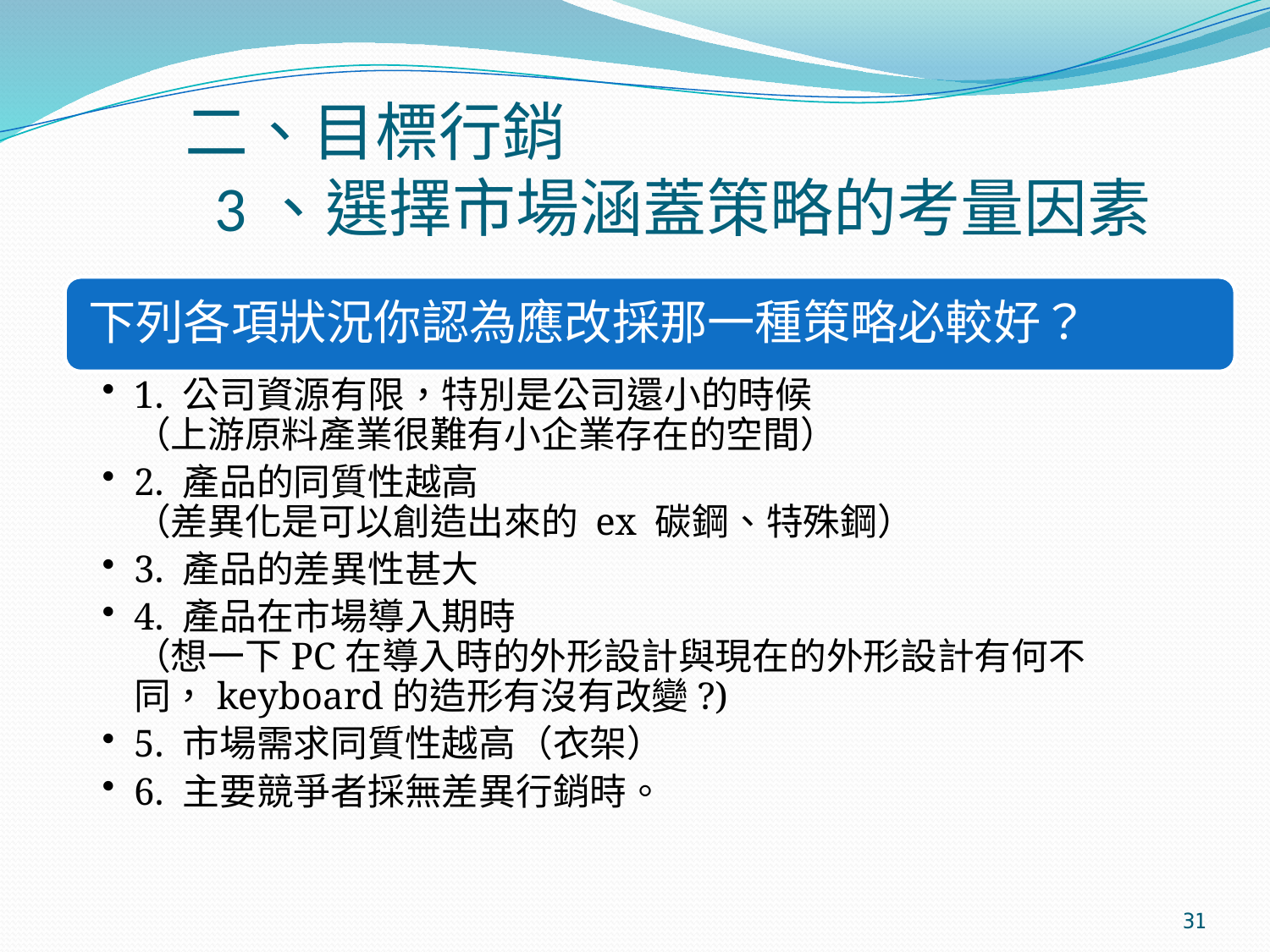

# 二、目標行銷 3、選擇市場涵蓋策略的考量因素
下列各項狀況你認為應改採那一種策略必較好？
1. 公司資源有限，特別是公司還小的時候
（上游原料產業很難有小企業存在的空間）
2. 產品的同質性越高
（差異化是可以創造出來的 ex 碳鋼、特殊鋼）
3. 產品的差異性甚大
4. 產品在市場導入期時
（想一下PC在導入時的外形設計與現在的外形設計有何不同，keyboard的造形有沒有改變?)
5. 市場需求同質性越高（衣架）
6. 主要競爭者採無差異行銷時。
31